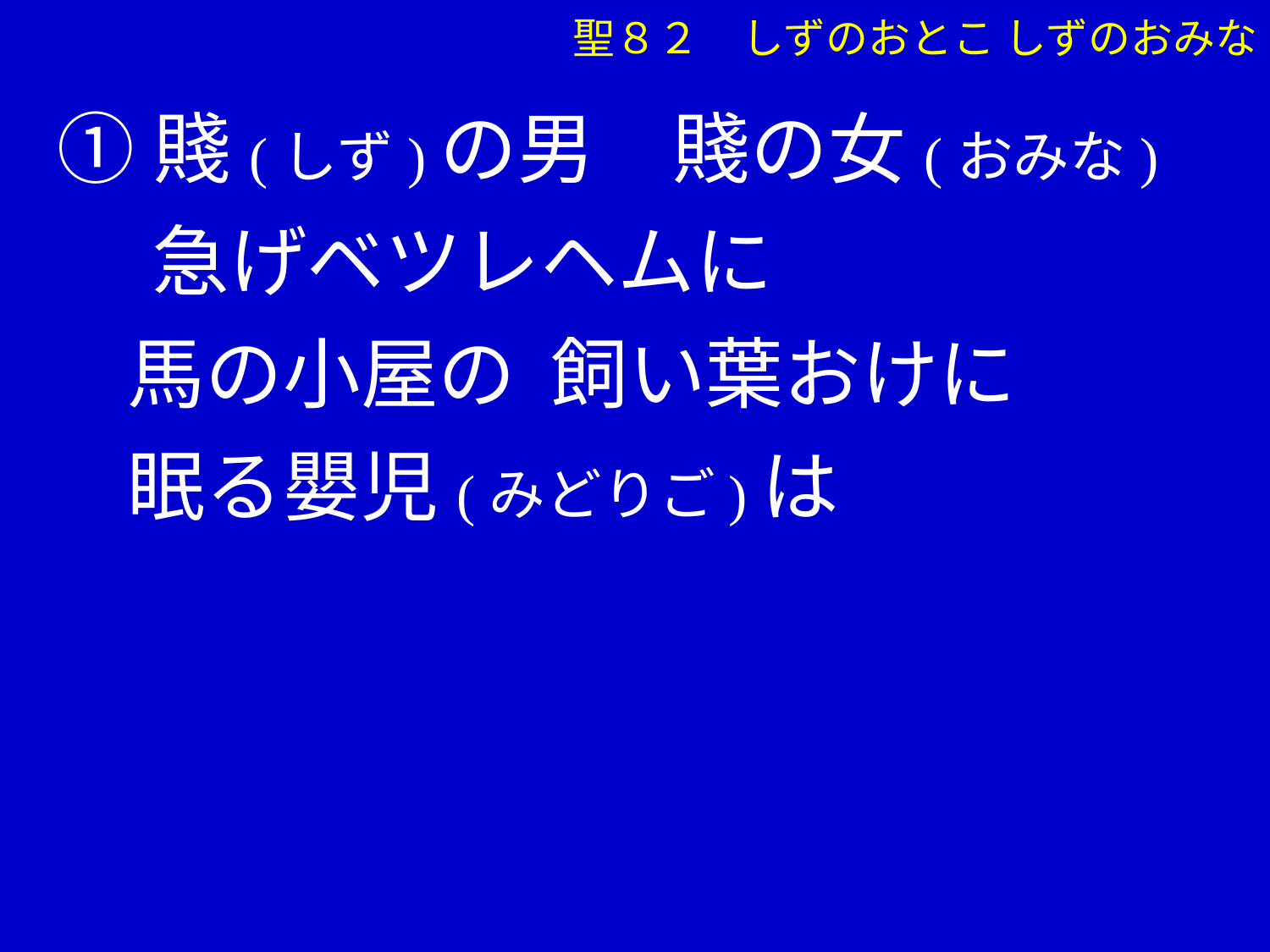

①賤(しず)の男　賤の女(おみな)
　 急げベツレヘムに
   馬の小屋の  飼い葉おけに
   眠る嬰児(みどりご)は

聖８２　しずのおとこ しずのおみな